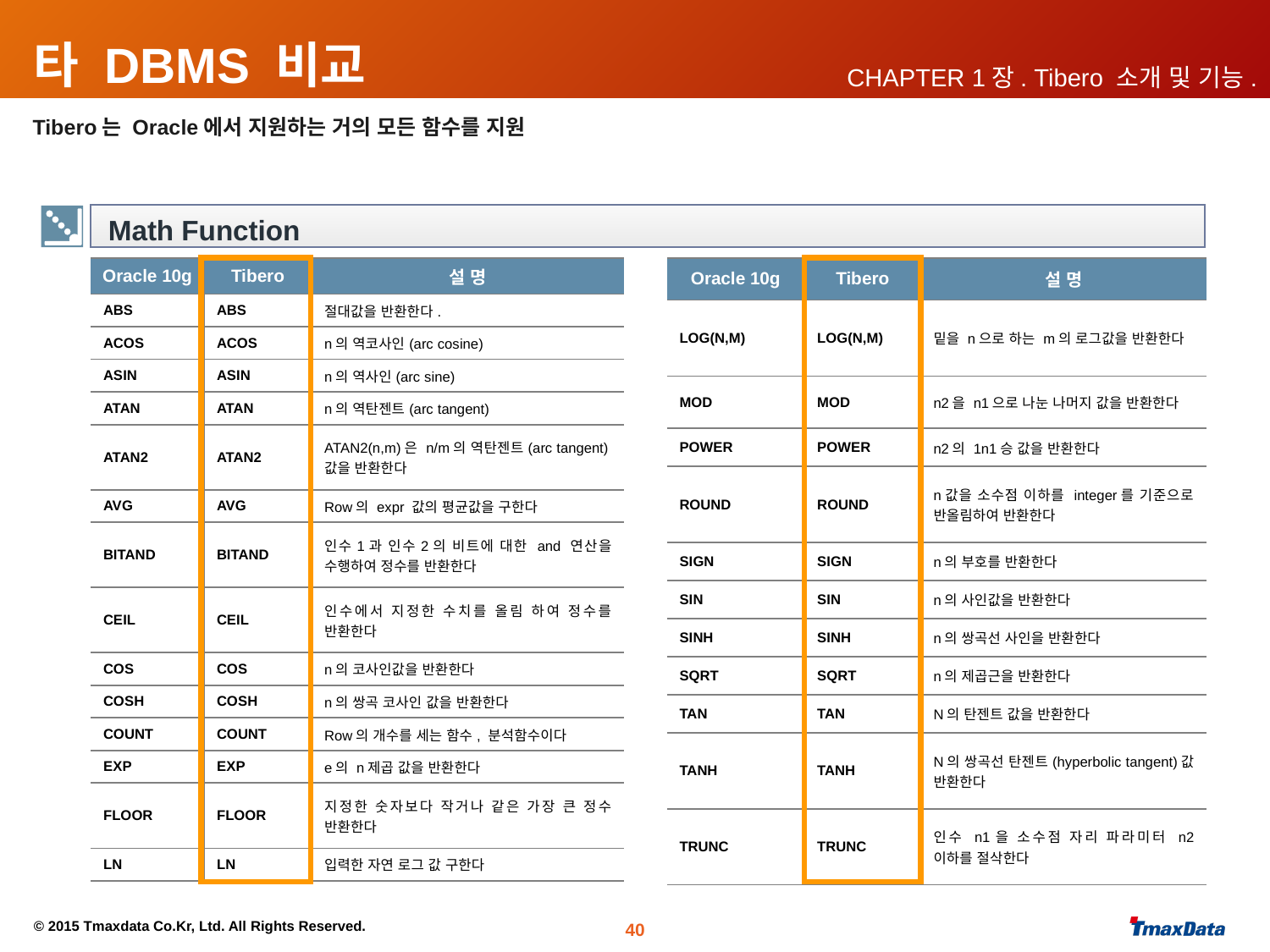

# 타 DBMS 비교
CHAPTER 1장. Tibero 소개 및 기능.
Tibero는 Oracle에서 지원하는 거의 모든 함수를 지원
Math Function

| Oracle 10g | Tibero | 설 명 |
| --- | --- | --- |
| ABS | ABS | 절대값을 반환한다. |
| ACOS | ACOS | n의 역코사인(arc cosine) |
| ASIN | ASIN | n의 역사인(arc sine) |
| ATAN | ATAN | n의 역탄젠트(arc tangent) |
| ATAN2 | ATAN2 | ATAN2(n,m)은 n/m의 역탄젠트(arc tangent)값을 반환한다 |
| AVG | AVG | Row의 expr 값의 평균값을 구한다 |
| BITAND | BITAND | 인수1과 인수2의 비트에 대한 and 연산을 수행하여 정수를 반환한다 |
| CEIL | CEIL | 인수에서 지정한 수치를 올림 하여 정수를 반환한다 |
| COS | COS | n의 코사인값을 반환한다 |
| COSH | COSH | n의 쌍곡 코사인 값을 반환한다 |
| COUNT | COUNT | Row의 개수를 세는 함수, 분석함수이다 |
| EXP | EXP | e의 n제곱 값을 반환한다 |
| FLOOR | FLOOR | 지정한 숫자보다 작거나 같은 가장 큰 정수 반환한다 |
| LN | LN | 입력한 자연 로그 값 구한다 |

| Oracle 10g | Tibero | 설 명 |
| --- | --- | --- |
| LOG(N,M) | LOG(N,M) | 밑을 n으로 하는 m의 로그값을 반환한다 |
| MOD | MOD | n2을 n1으로 나눈 나머지 값을 반환한다 |
| POWER | POWER | n2의 1n1승 값을 반환한다 |
| ROUND | ROUND | n값을 소수점 이하를 integer를 기준으로 반올림하여 반환한다 |
| SIGN | SIGN | n의 부호를 반환한다 |
| SIN | SIN | n의 사인값을 반환한다 |
| SINH | SINH | n의 쌍곡선 사인을 반환한다 |
| SQRT | SQRT | n의 제곱근을 반환한다 |
| TAN | TAN | N의 탄젠트 값을 반환한다 |
| TANH | TANH | N의 쌍곡선 탄젠트(hyperbolic tangent)값 반환한다 |
| TRUNC | TRUNC | 인수 n1을 소수점 자리 파라미터 n2 이하를 절삭한다 |